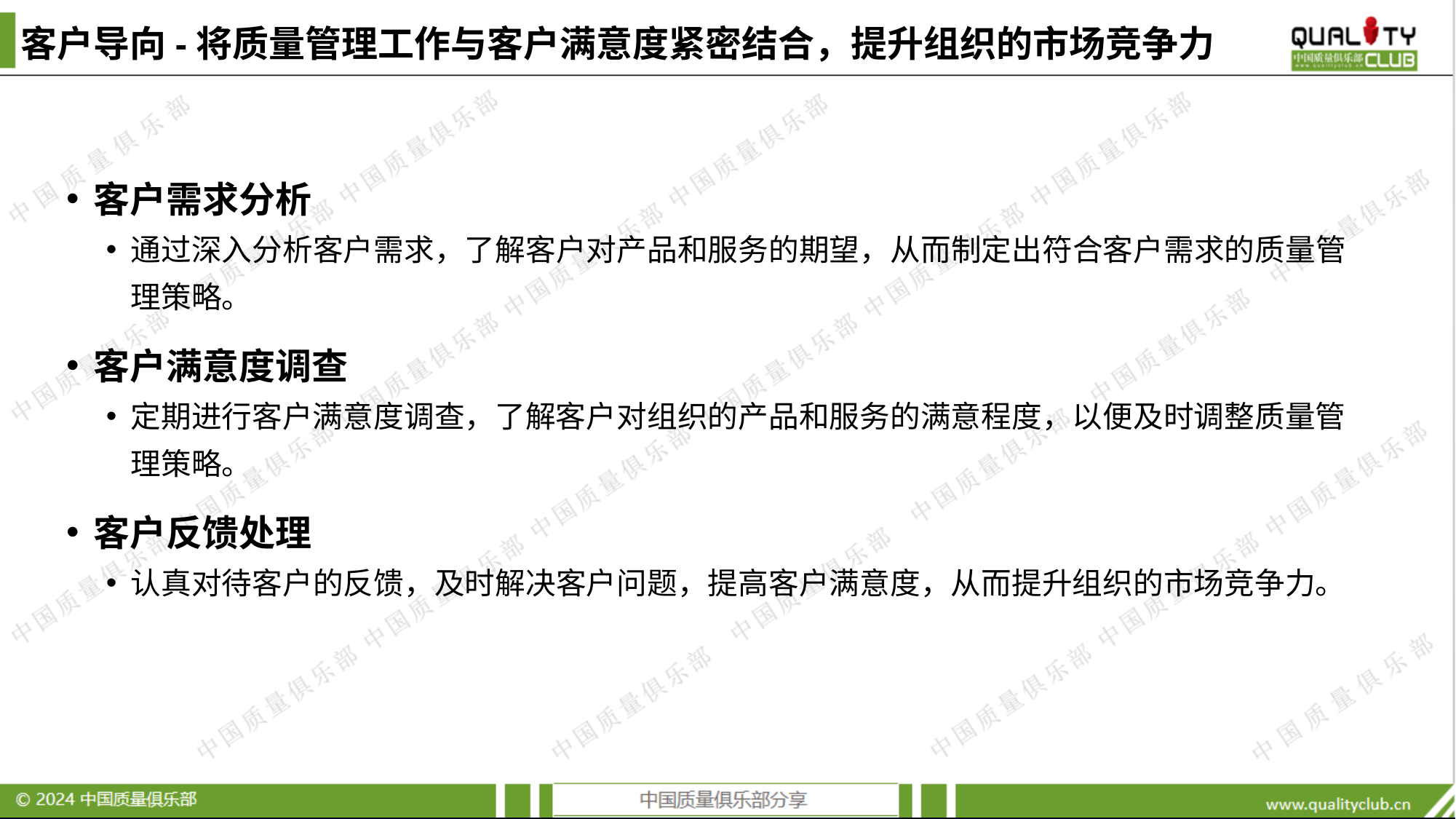

# 客户导向-将质量管理工作与客户满意度紧密结合，提升组织的市场竞争力
客户需求分析
通过深入分析客户需求，了解客户对产品和服务的期望，从而制定出符合客户需求的质量管理策略。
客户满意度调查
定期进行客户满意度调查，了解客户对组织的产品和服务的满意程度，以便及时调整质量管理策略。
客户反馈处理
认真对待客户的反馈，及时解决客户问题，提高客户满意度，从而提升组织的市场竞争力。